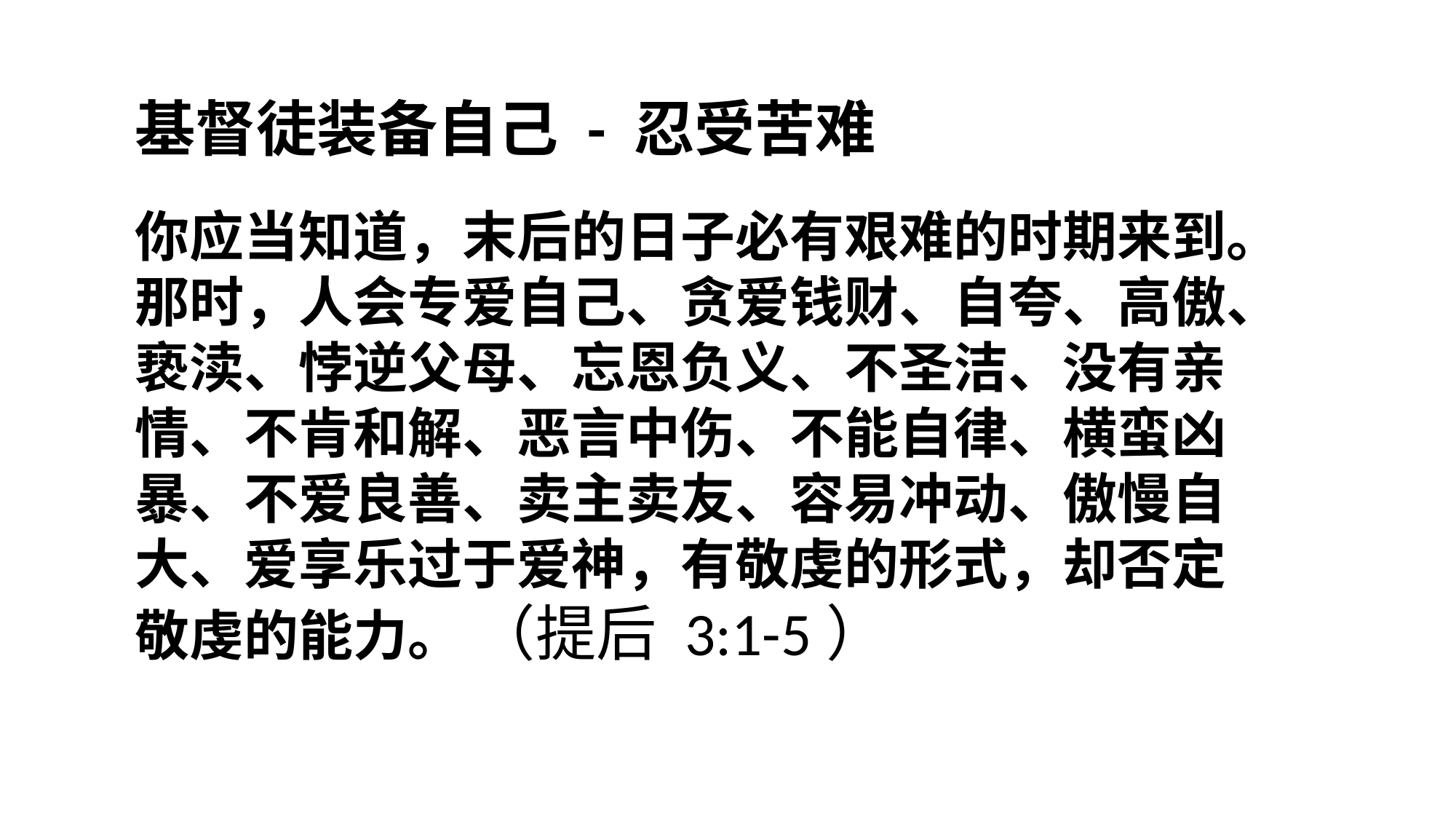

基督徒装备自己 - 忍受苦难

你应当知道，末后的日子必有艰难的时期来到。那时，人会专爱自己、贪爱钱财、自夸、高傲、亵渎、悖逆父母、忘恩负义、不圣洁、没有亲情、不肯和解、恶言中伤、不能自律、横蛮凶暴、不爱良善、卖主卖友、容易冲动、傲慢自大、爱享乐过于爱神，有敬虔的形式，却否定敬虔的能力。 （提后 3:1-5）